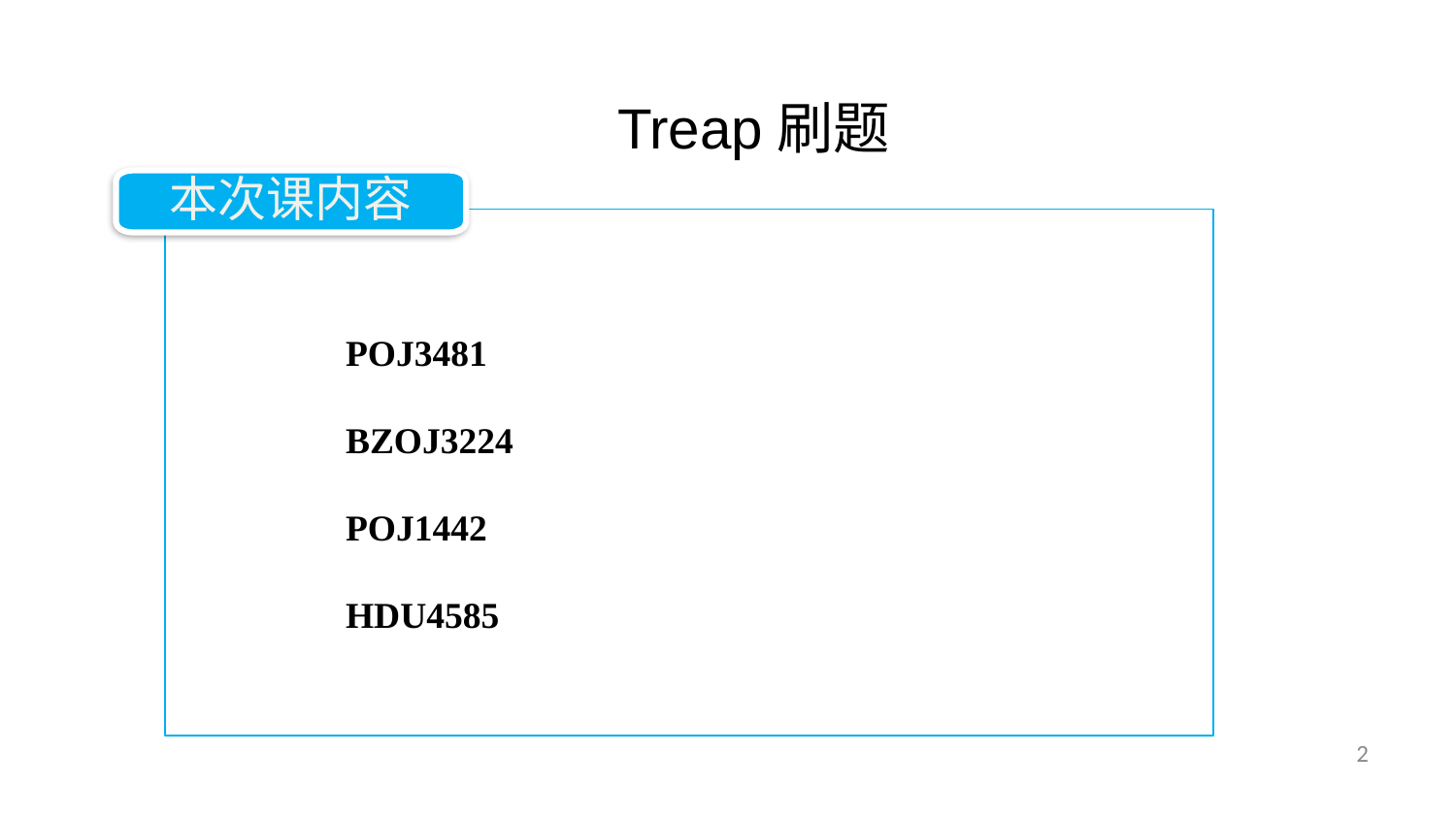

Treap刷题
本次课内容

POJ3481
BZOJ3224
POJ1442
HDU4585
2